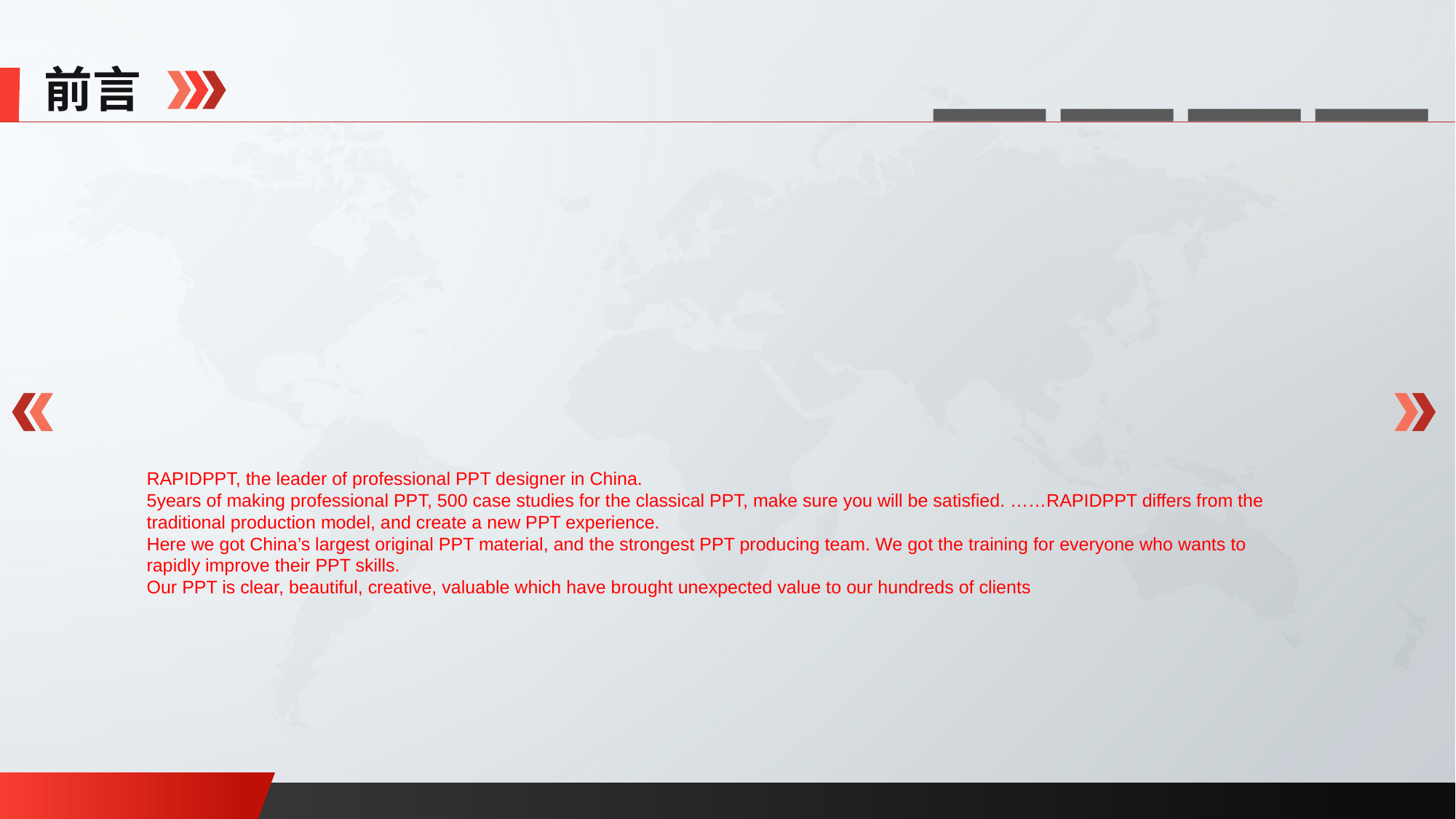

前言

RAPIDPPT, the leader of professional PPT designer in China.
5years of making professional PPT, 500 case studies for the classical PPT, make sure you will be satisfied. ……RAPIDPPT differs from the traditional production model, and create a new PPT experience.
Here we got China’s largest original PPT material, and the strongest PPT producing team. We got the training for everyone who wants to rapidly improve their PPT skills.
Our PPT is clear, beautiful, creative, valuable which have brought unexpected value to our hundreds of clients